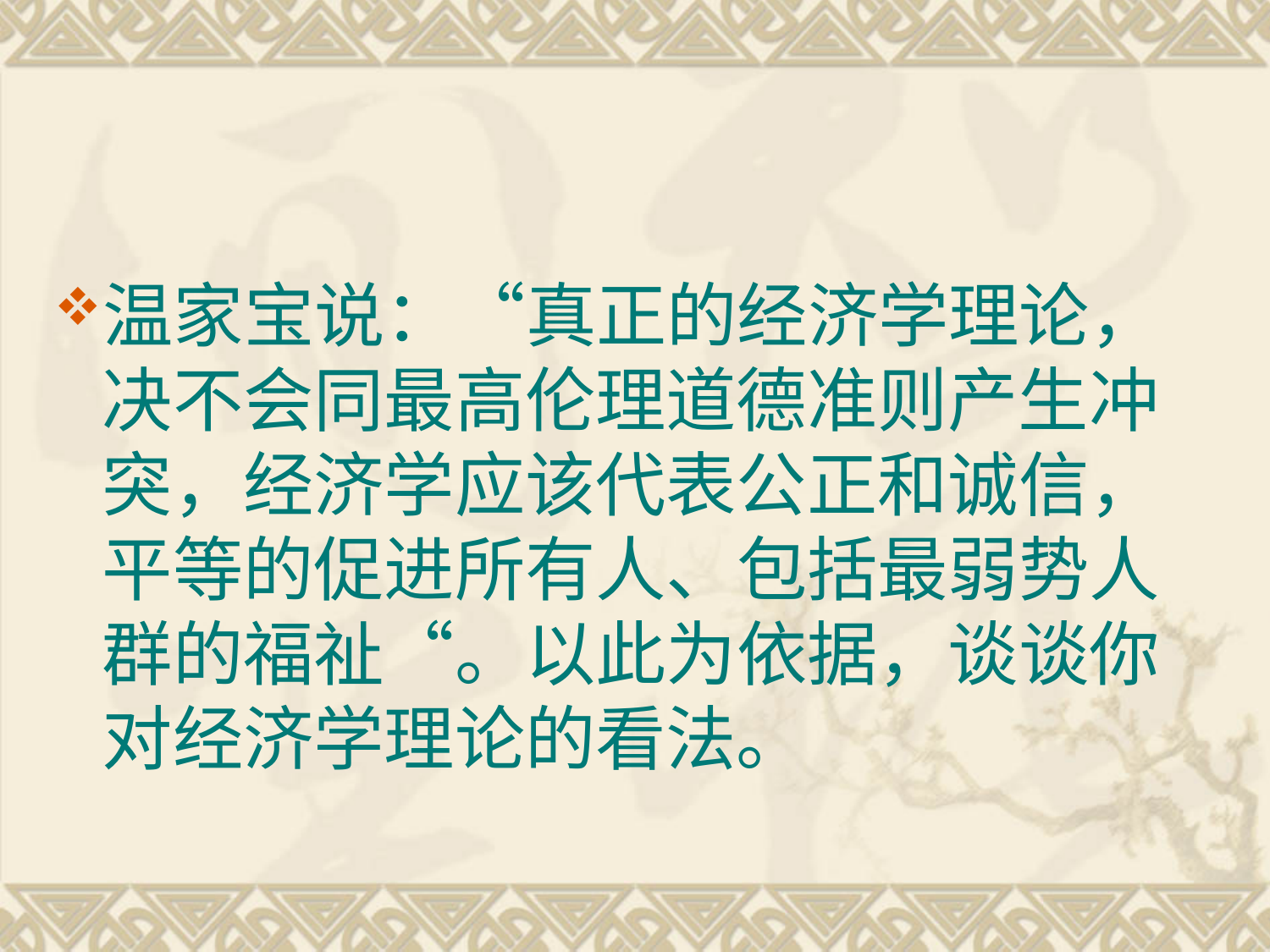

温家宝说：“真正的经济学理论，决不会同最高伦理道德准则产生冲突，经济学应该代表公正和诚信， 平等的促进所有人、包括最弱势人群的福祉“。以此为依据，谈谈你对经济学理论的看法。